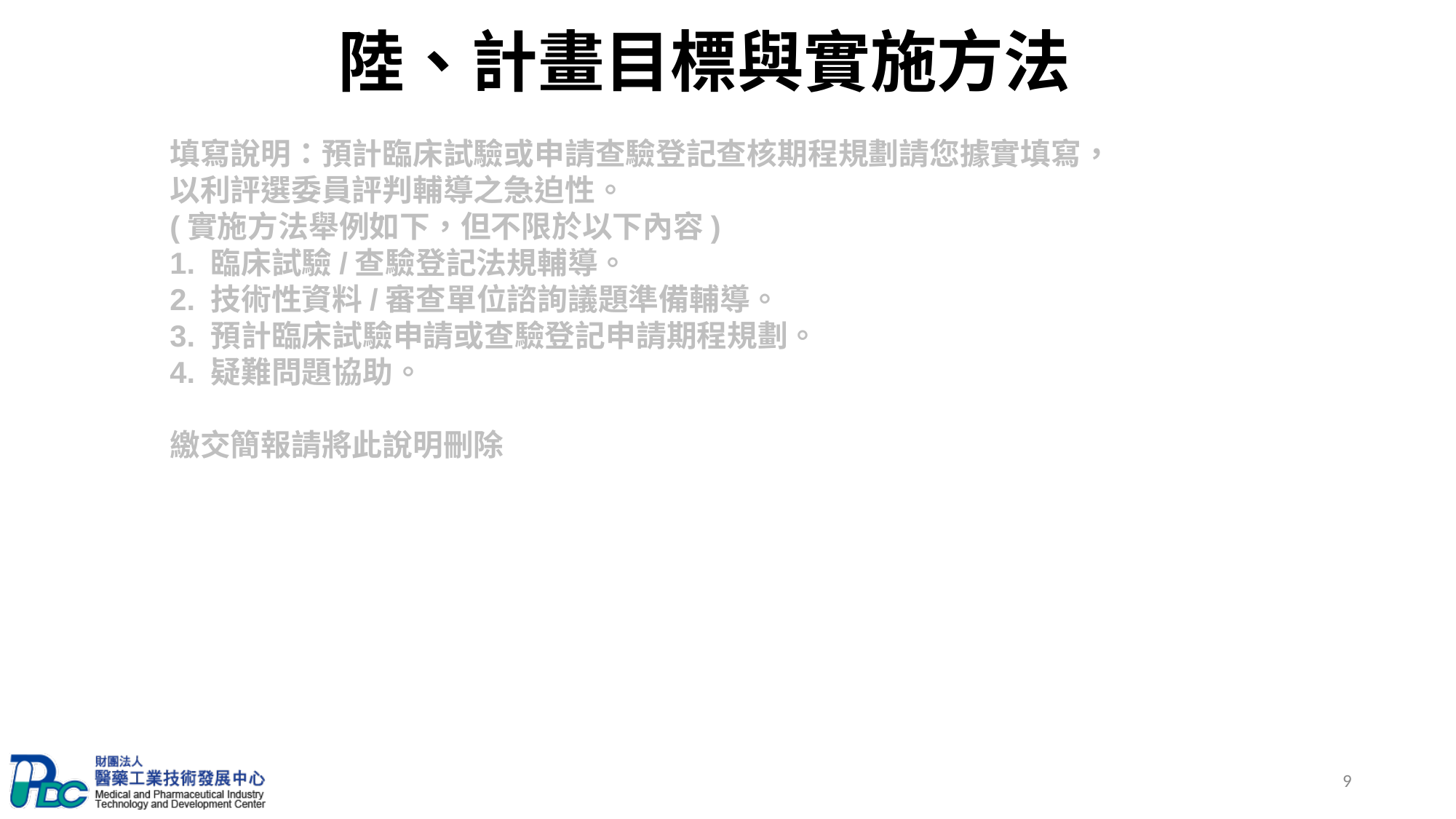

陸、計畫目標與實施方法
填寫說明：預計臨床試驗或申請查驗登記查核期程規劃請您據實填寫，以利評選委員評判輔導之急迫性。
(實施方法舉例如下，但不限於以下內容)
1. 臨床試驗/查驗登記法規輔導。
2. 技術性資料/審查單位諮詢議題準備輔導。
3. 預計臨床試驗申請或查驗登記申請期程規劃。
4. 疑難問題協助。

繳交簡報請將此說明刪除

9